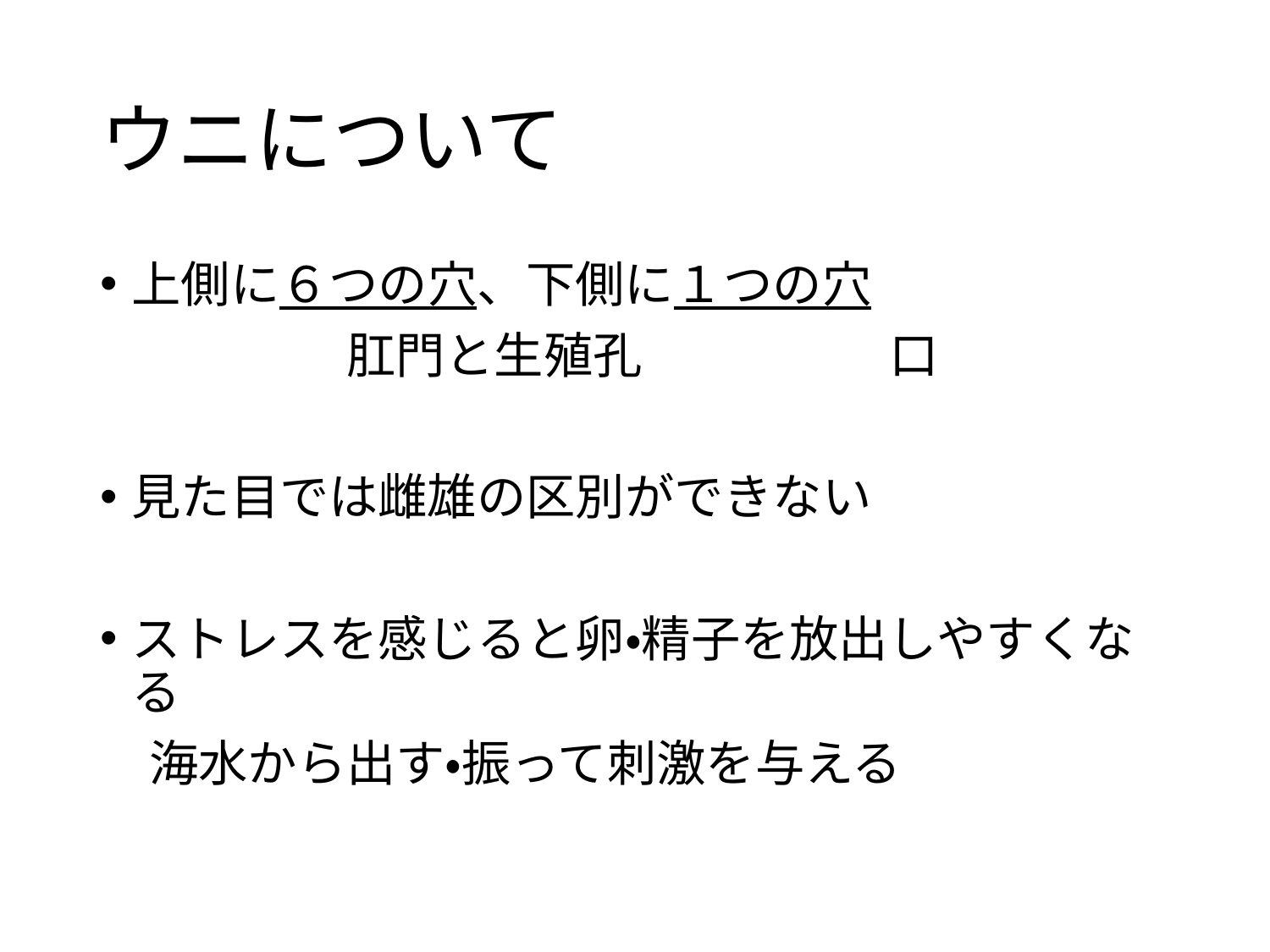

# ウニについて
上側に６つの穴、下側に１つの穴
　　　　　肛門と生殖孔　　　　　口

見た目では雌雄の区別ができない

ストレスを感じると卵・精子を放出しやすくなる
　海水から出す・振って刺激を与える